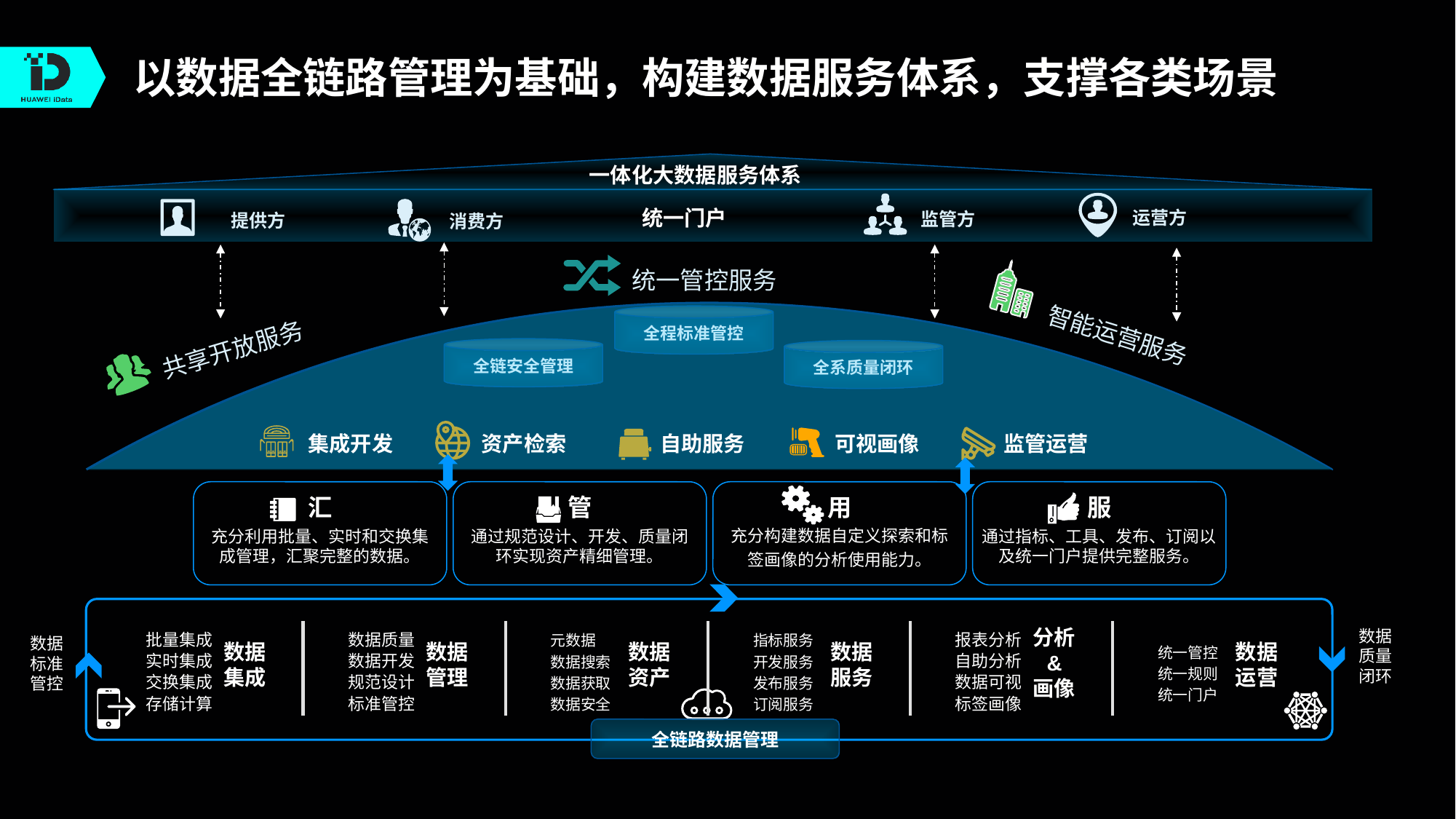

以数据全链路管理为基础，构建数据服务体系，支撑各类场景

一体化大数据服务体系

统一门户
运营方
监管方
提供方
消费方
统一管控服务

智能运营服务

共享开放服务

全程标准管控
全链安全管理
全系质量闭环

集成开发
资产检索
自助服务
可视画像
监管运营

汇
充分利用批量、实时和交换集成管理，汇聚完整的数据。
管
通过规范设计、开发、质量闭环实现资产精细管理。
用
充分构建数据自定义探索和标签画像的分析使用能力。
服
通过指标、工具、发布、订阅以及统一门户提供完整服务。

分析
&
画像
数据质量闭环
批量集成
实时集成
交换集成
存储计算
数据质量
数据开发
规范设计
标准管控
元数据
数据搜索
数据获取
数据安全
指标服务
开发服务
发布服务订阅服务
报表分析
自助分析
数据可视
标签画像
数据标准管控
数据
集成
数据
管理
数据
资产
数据
服务
数据
运营
统一管控
统一规则
统一门户

全链路数据管理